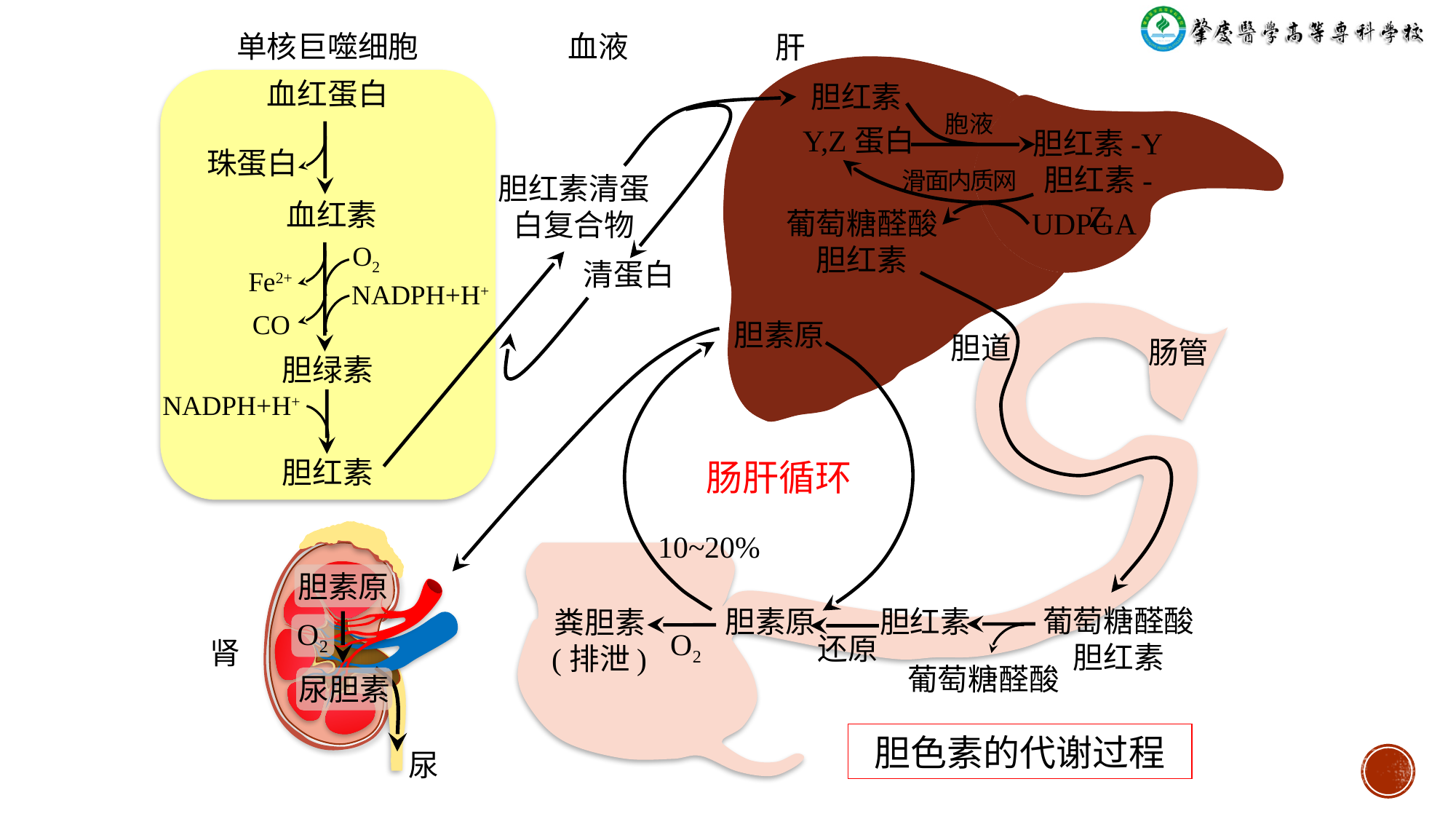

单核巨噬细胞
血液
肝

血红蛋白
胆红素

胞液
Y,Z蛋白
胆红素-Y
胆红素- Z

珠蛋白
滑面内质网
胆红素清蛋白复合物

血红素
UDPGA
葡萄糖醛酸
胆红素
O2

清蛋白

Fe2+
NADPH+H+

CO

胆素原
胆道
肠管

胆绿素
NADPH+H+

胆红素
肠肝循环

10~20%
胆素原
葡萄糖醛酸
胆红素
胆素原
胆红素
粪胆素
(排泄)

O2

O2

还原

肾
葡萄糖醛酸
尿胆素

胆色素的代谢过程
尿